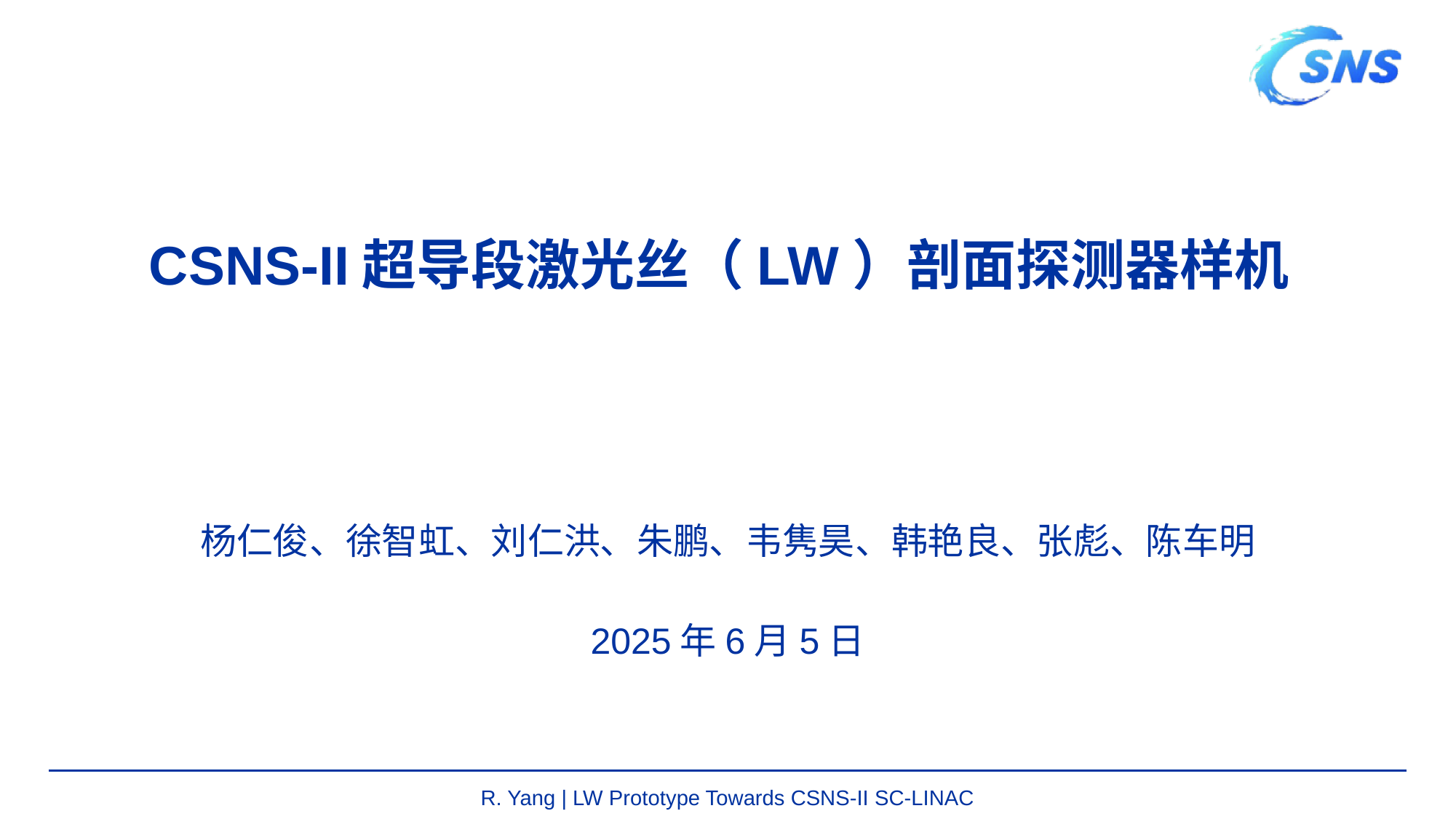

# CSNS-II超导段激光丝（LW）剖面探测器样机
杨仁俊、徐智虹、刘仁洪、朱鹏、韦隽昊、韩艳良、张彪、陈车明

2025年6月5日
R. Yang | LW Prototype Towards CSNS-II SC-LINAC